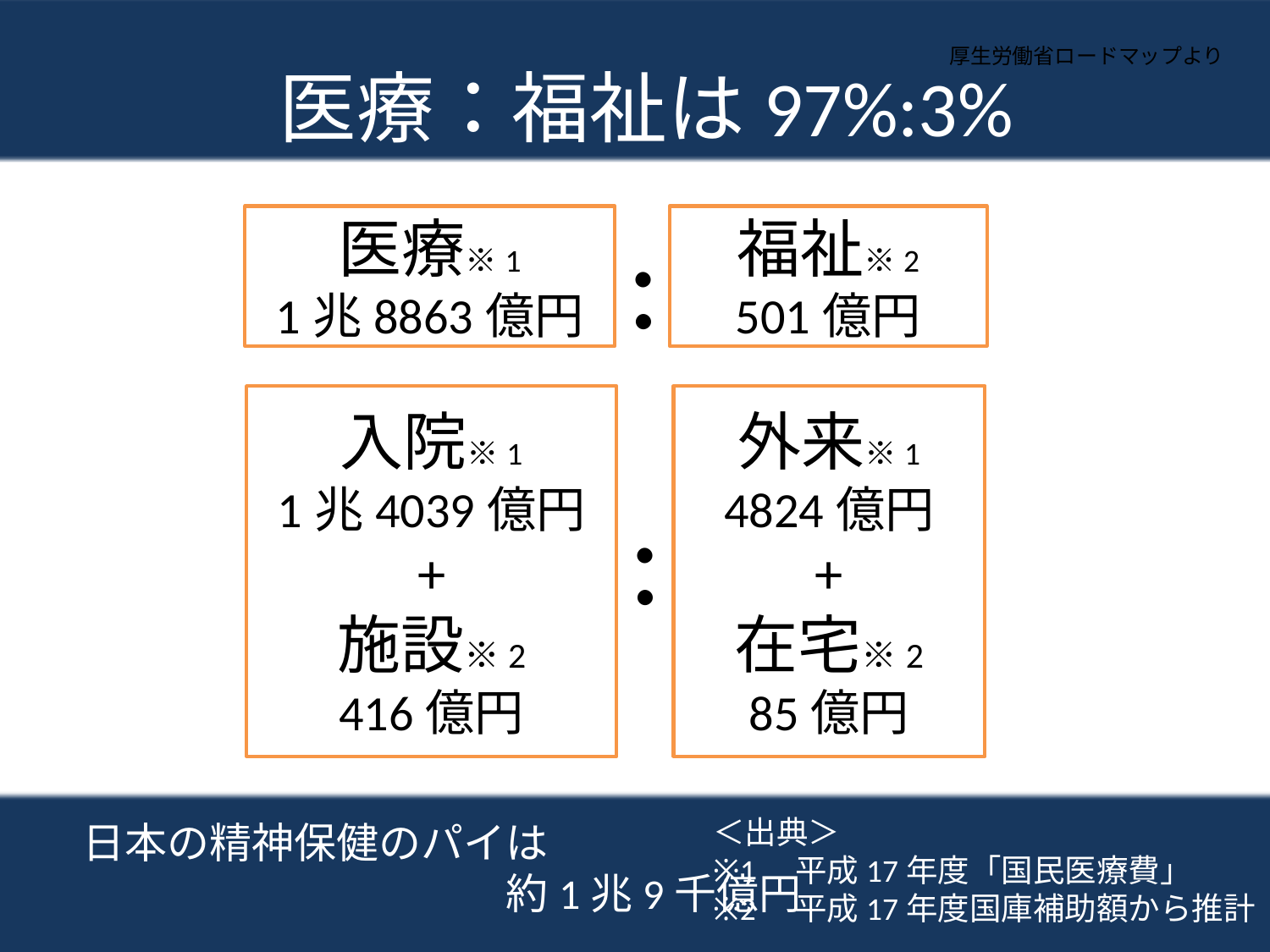

# 医療：福祉は97%:3%
厚生労働省ロードマップより
:
医療※1
1兆8863億円
福祉※2
501億円
入院※1
1兆4039億円
+
施設※2
416億円
外来※1
4824億円
+
在宅※2
85億円
:
日本の精神保健のパイは
　　　　　　　　　　約1兆9千億円
＜出典＞
※1　平成17年度「国民医療費」
※2　平成17年度国庫補助額から推計